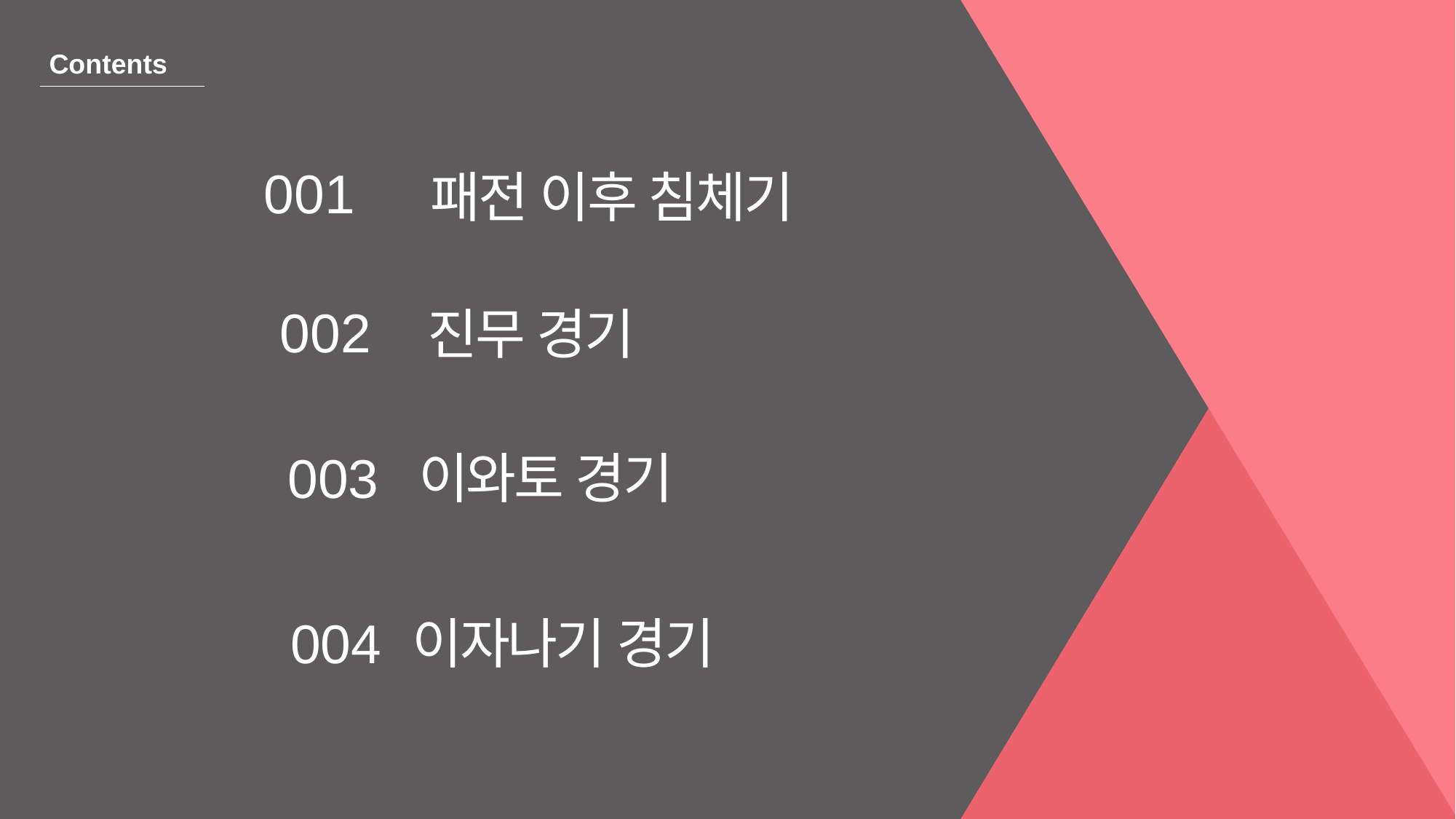

Contents
001
패전 이후 침체기
002
진무 경기
이와토 경기
003
004
이자나기 경기